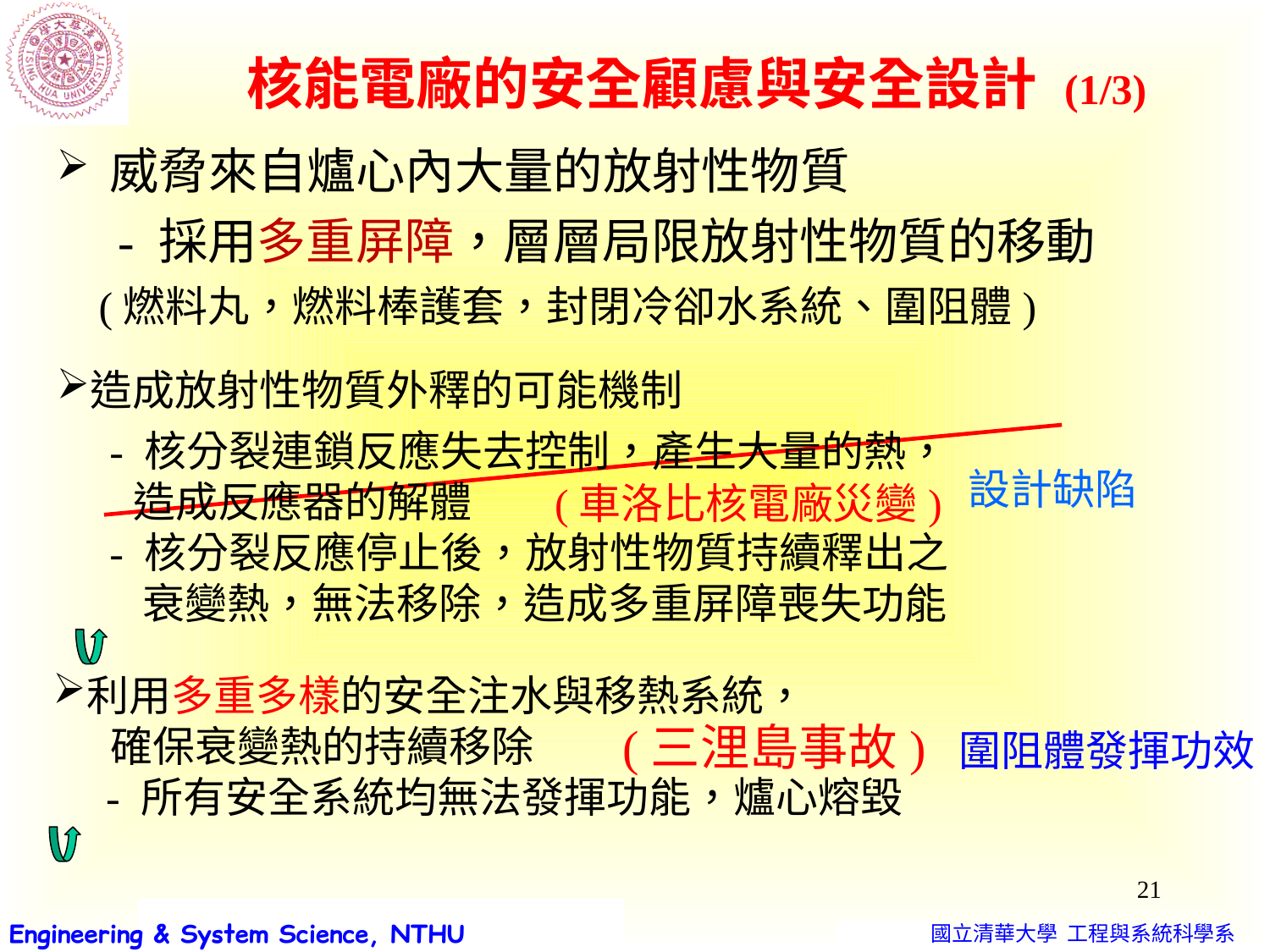

核能電廠的安全顧慮與安全設計 (1/3)
 威脅來自爐心內大量的放射性物質
     - 採用多重屏障，層層局限放射性物質的移動
    (燃料丸，燃料棒護套，封閉冷卻水系統、圍阻體)
造成放射性物質外釋的可能機制
     - 核分裂連鎖反應失去控制，產生大量的熱，
       造成反應器的解體
     - 核分裂反應停止後，放射性物質持續釋出之
        衰變熱，無法移除，造成多重屏障喪失功能
設計缺陷
(車洛比核電廠災變)

利用多重多樣的安全注水與移熱系統，
     確保衰變熱的持續移除
     - 所有安全系統均無法發揮功能，爐心熔毀
(三浬島事故)
圍阻體發揮功效

21